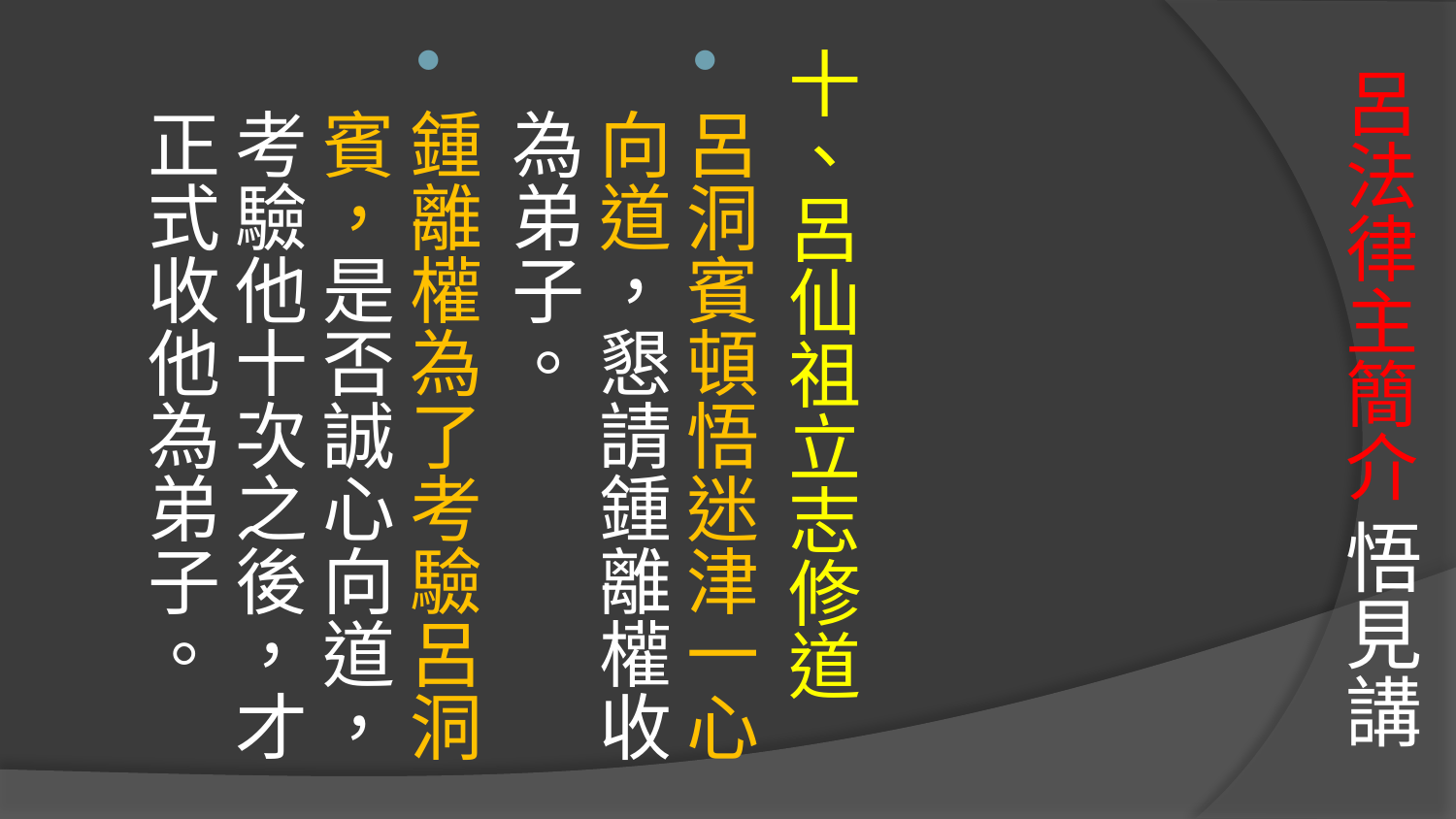

# 呂法律主簡介 悟見講
十、呂仙祖立志修道
呂洞賓頓悟迷津一心向道，懇請鍾離權收為弟子。
鍾離權為了考驗呂洞賓，是否誠心向道，考驗他十次之後，才正式收他為弟子。